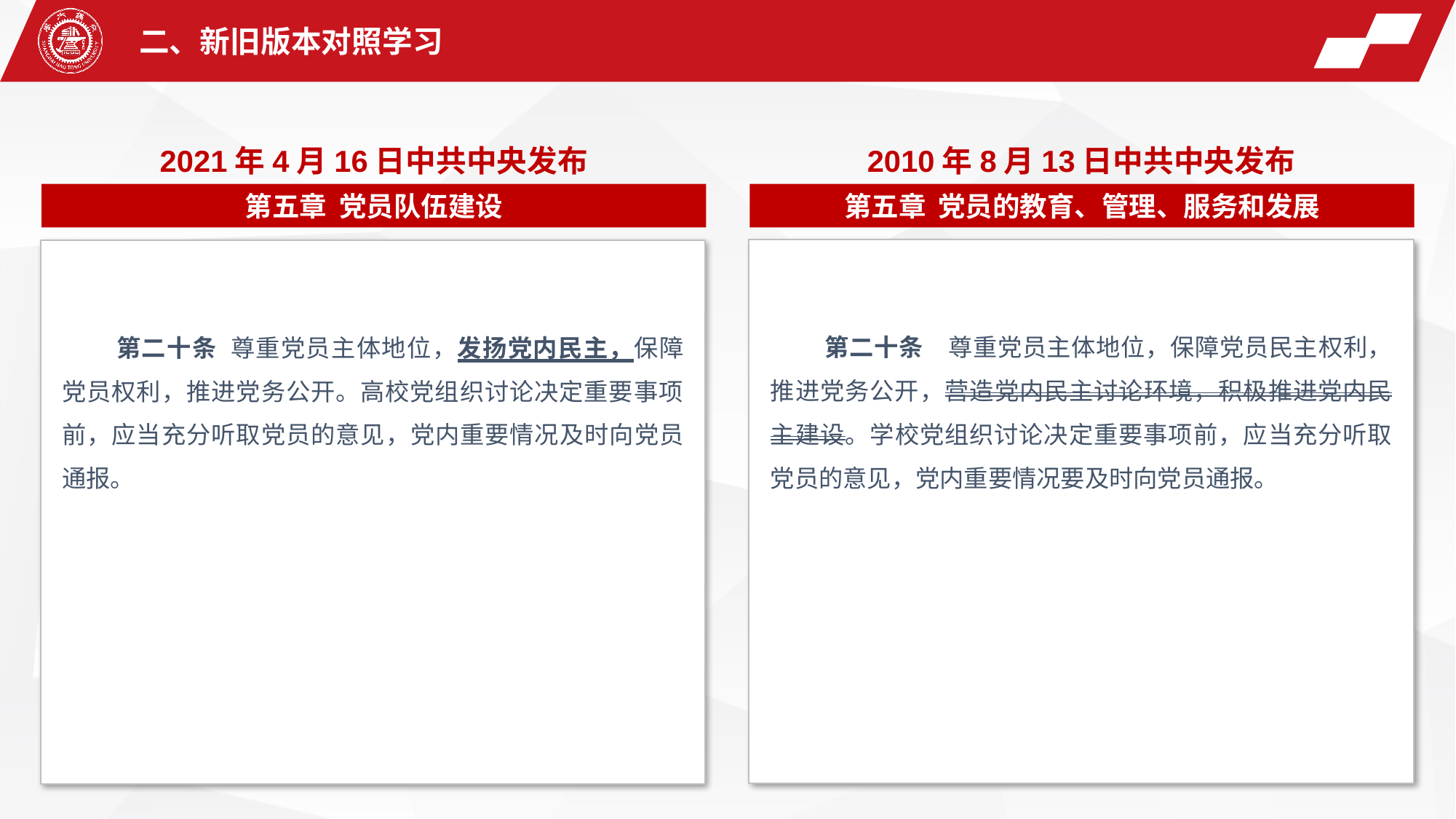

二、新旧版本对照学习
2021年4月16日中共中央发布
2010年8月13日中共中央发布
第五章  党员队伍建设
第五章  党员的教育、管理、服务和发展

第二十条　尊重党员主体地位，保障党员民主权利，推进党务公开，营造党内民主讨论环境，积极推进党内民主建设。学校党组织讨论决定重要事项前，应当充分听取党员的意见，党内重要情况要及时向党员通报。

第二十条  尊重党员主体地位，发扬党内民主，保障党员权利，推进党务公开。高校党组织讨论决定重要事项前，应当充分听取党员的意见，党内重要情况及时向党员通报。